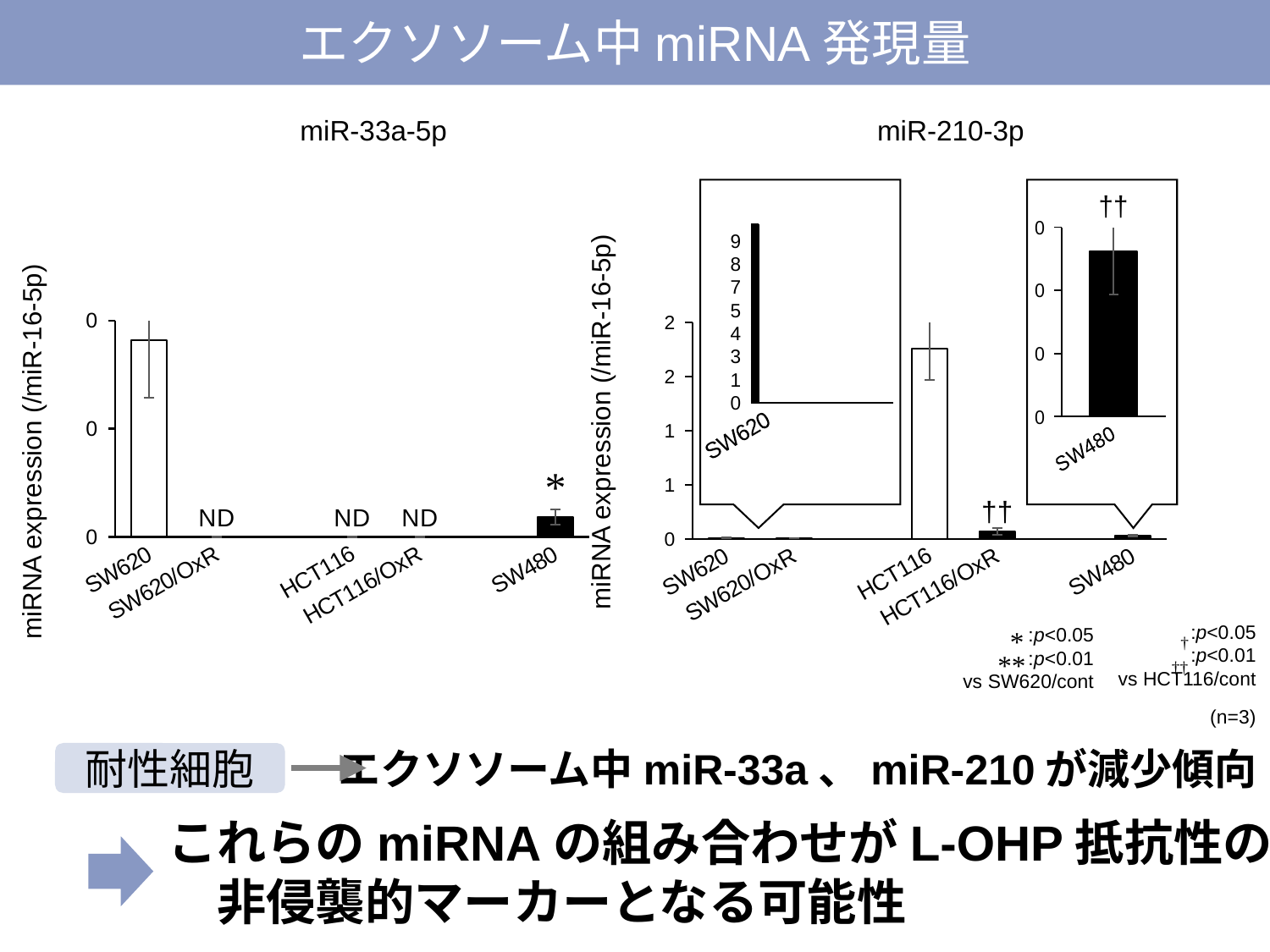

エクソソーム中miRNA発現量
miR-33a-5p
miR-210-3p

### Chart

| Category |  |
|---|---|
| SW620 | 0.007728754178033919 |
| SW620/OxR | 0.0017389978662136513 |

### Chart

| Category |  |
|---|---|
| SW480 | 0.026119656172539238 |

### Chart

| Category |  |
|---|---|
| SW620 | 0.009083395171570984 |
| SW620/OxR | 0.0 |
|  | None |
| HCT116 | 0.0 |
| HCT116/OxR | 0.0 |
|  | None |
| SW480 | 0.000920509913105844 |
miRNA expression (/miR-16-5p)

### Chart

| Category |  |
|---|---|
| SW620 | 0.007728754178033919 |
| SW620/OxR | 0.0017389978662136513 |
|  | None |
| HCT116 | 1.7510150420118424 |
| HCT116/OxR | 0.06584609267327299 |
|  | None |
| SW480 | 0.026119656172539238 |
miRNA expression (/miR-16-5p)
:p<0.05
:p<0.01
vs HCT116/cont

(n=3)
:p<0.05
:p<0.01
vs SW620/cont

*
†
**
††
エクソソーム中miR-33a、miR-210が減少傾向
耐性細胞
これらのmiRNAの組み合わせがL-OHP抵抗性の　非侵襲的マーカーとなる可能性